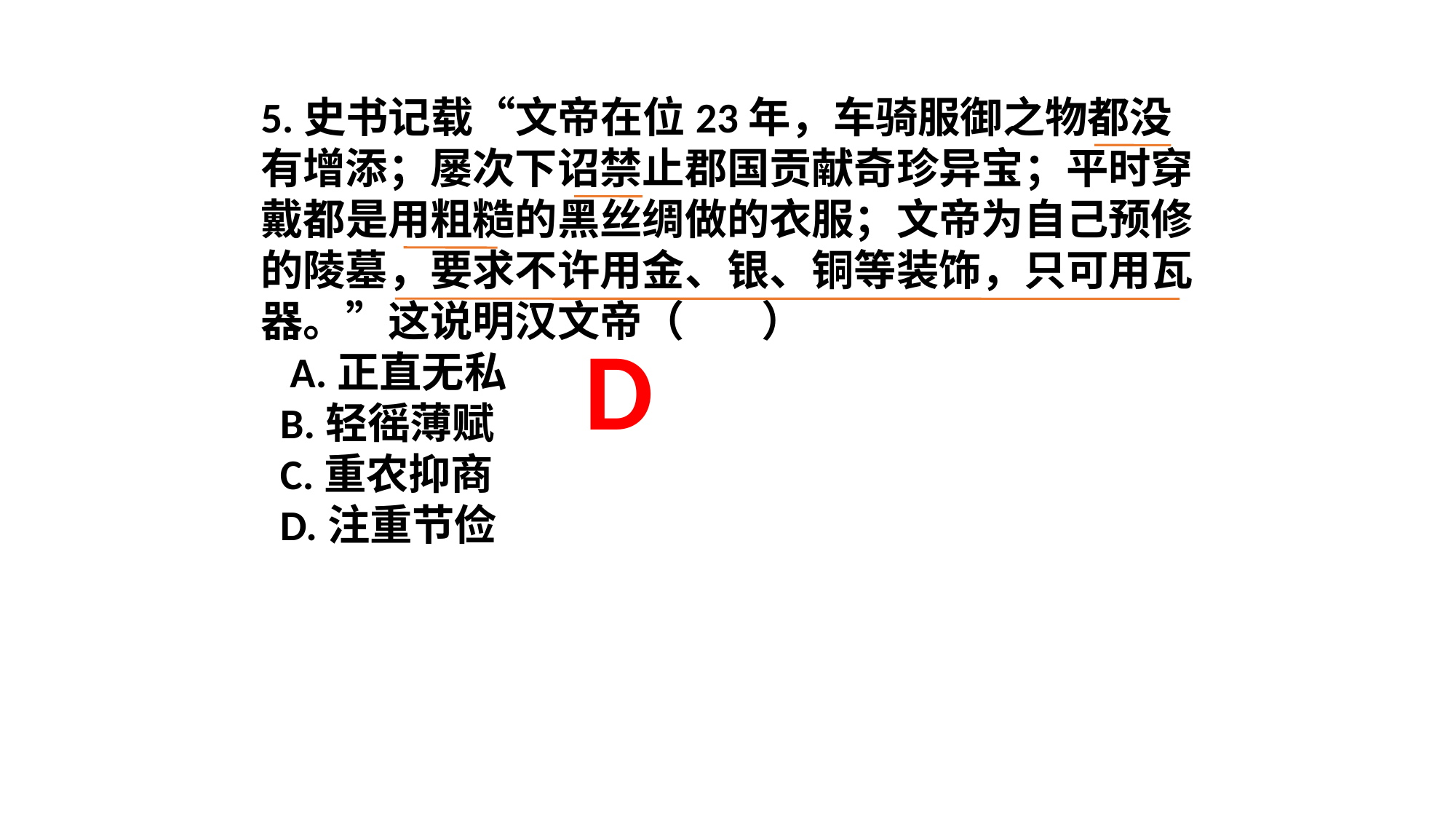

5.史书记载“文帝在位23年，车骑服御之物都没有增添；屡次下诏禁止郡国贡献奇珍异宝；平时穿戴都是用粗糙的黑丝绸做的衣服；文帝为自己预修的陵墓，要求不许用金、银、铜等装饰，只可用瓦器。”这说明汉文帝（        ）
   A.正直无私
  B.轻徭薄赋
  C.重农抑商
  D.注重节俭

D